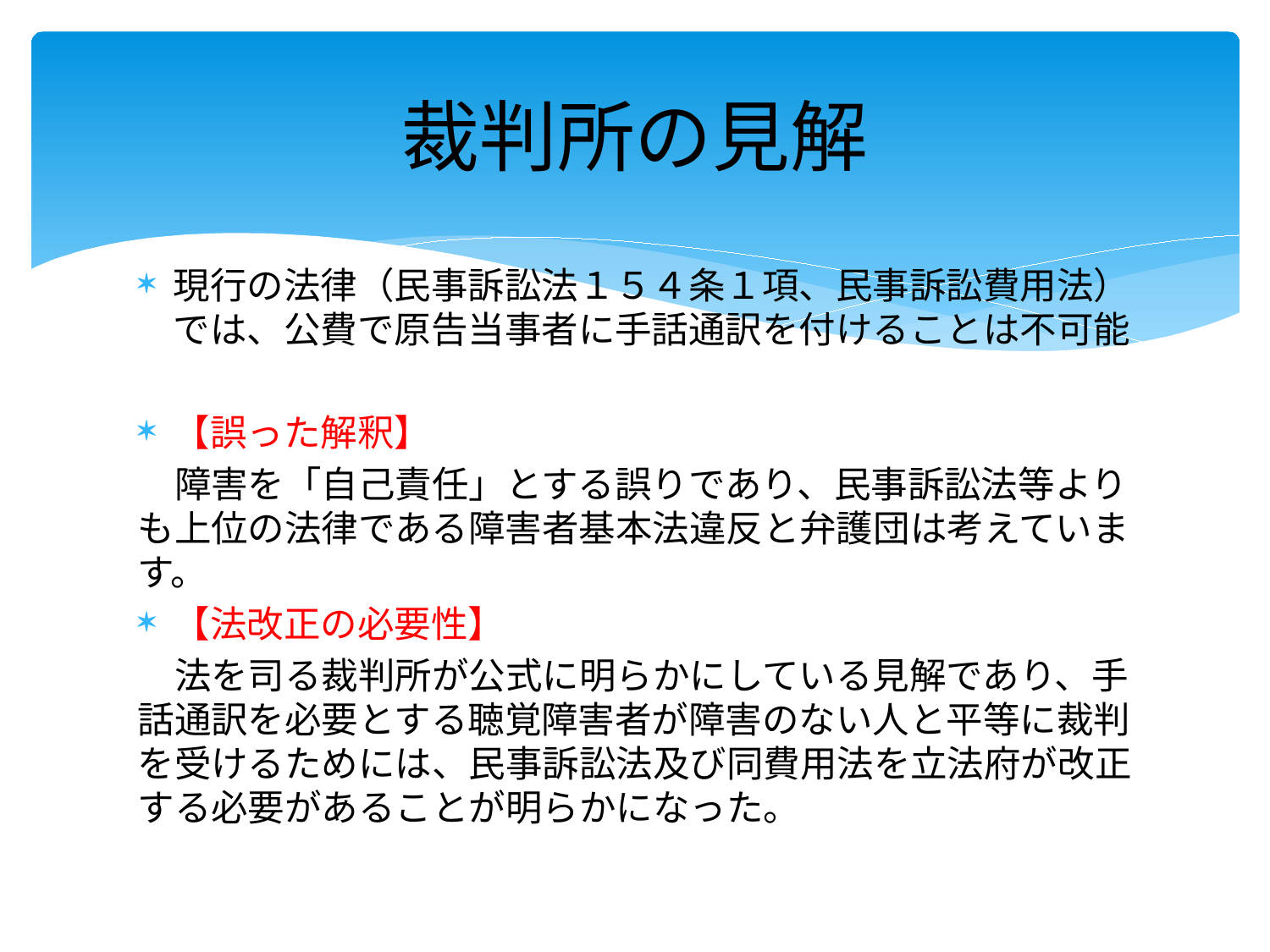

# 裁判所の見解
現行の法律（民事訴訟法１５４条１項、民事訴訟費用法）では、公費で原告当事者に手話通訳を付けることは不可能

【誤った解釈】
　障害を「自己責任」とする誤りであり、民事訴訟法等よりも上位の法律である障害者基本法違反と弁護団は考えています。
【法改正の必要性】
　法を司る裁判所が公式に明らかにしている見解であり、手話通訳を必要とする聴覚障害者が障害のない人と平等に裁判を受けるためには、民事訴訟法及び同費用法を立法府が改正する必要があることが明らかになった。